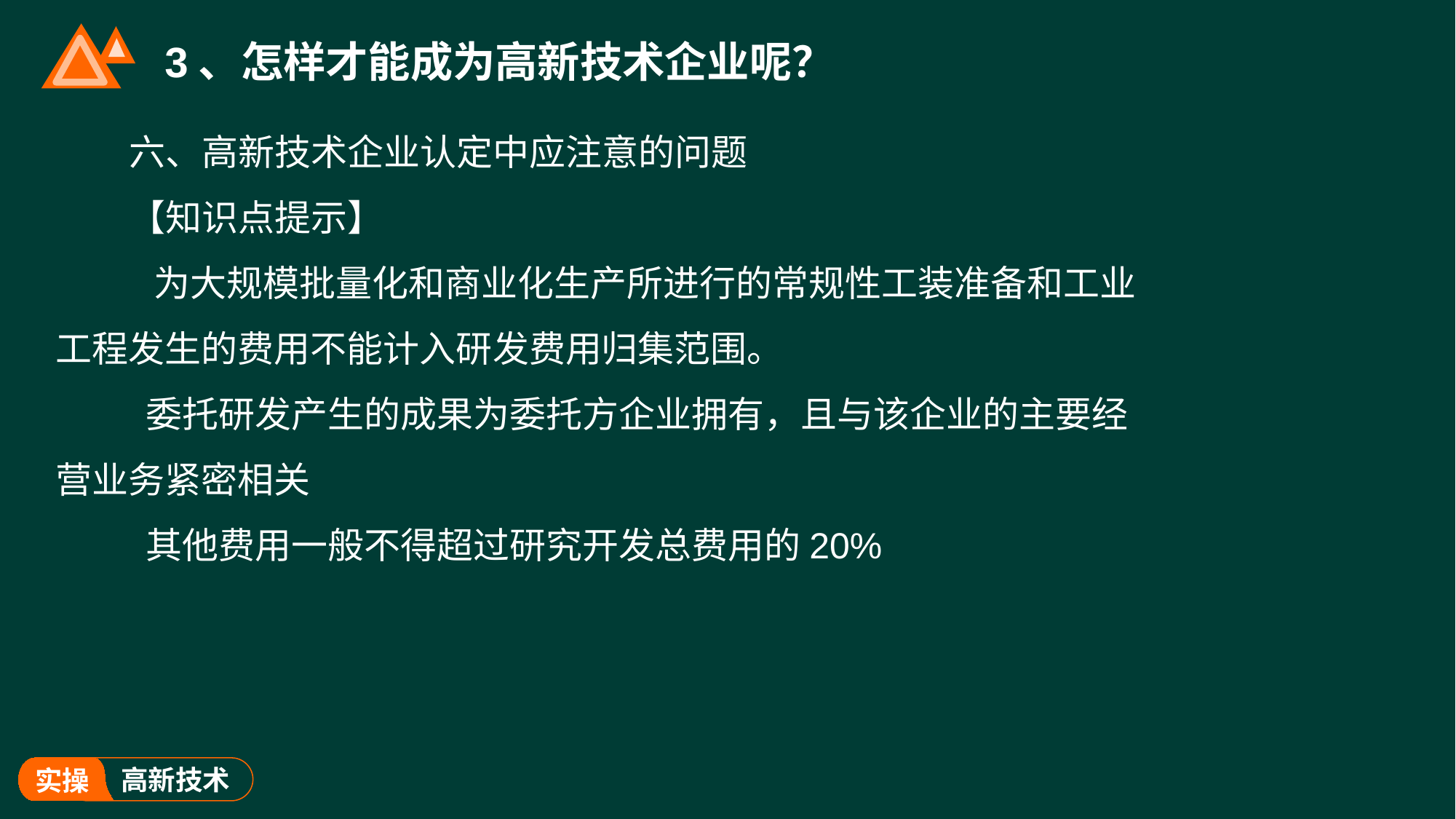

# 3、怎样才能成为高新技术企业呢？
六、高新技术企业认定中应注意的问题
【知识点提示】
  为大规模批量化和商业化生产所进行的常规性工装准备和工业工程发生的费用不能计入研发费用归集范围。
 委托研发产生的成果为委托方企业拥有，且与该企业的主要经营业务紧密相关
 其他费用一般不得超过研究开发总费用的20%